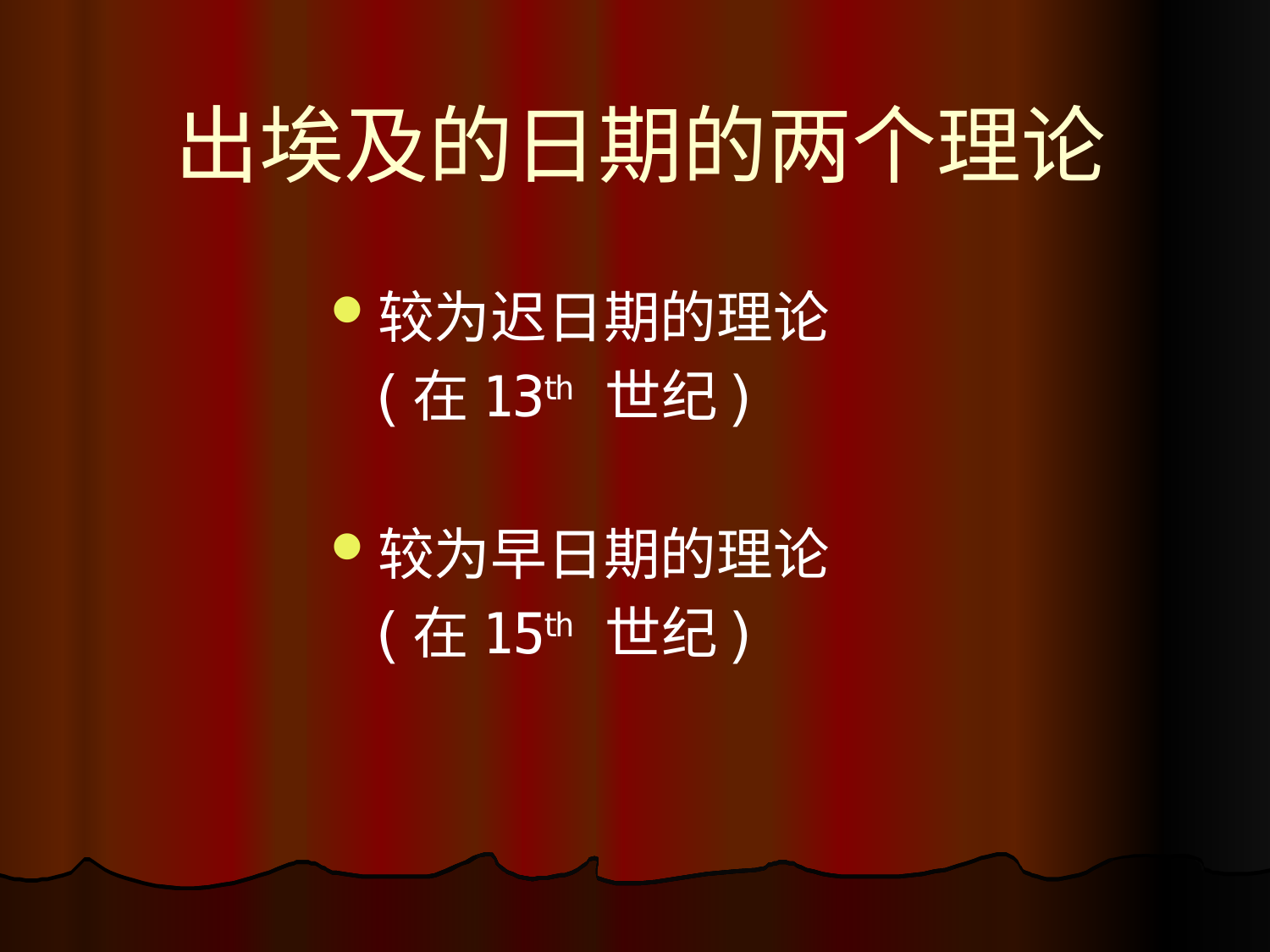

# 出埃及的日期的两个理论
较为迟日期的理论
	(在13th 世纪)

较为早日期的理论
	(在15th 世纪)